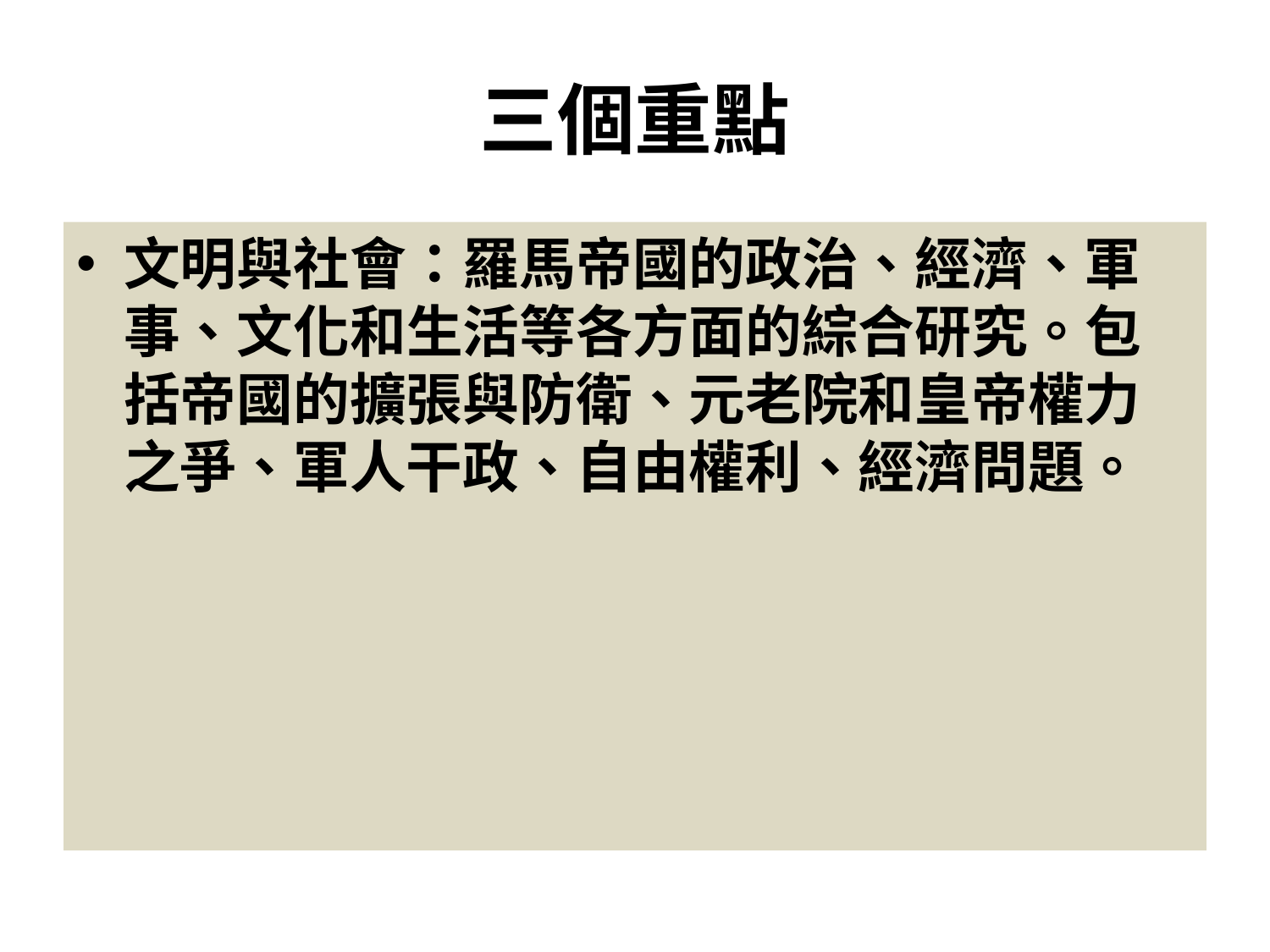

# 三個重點
文明與社會：羅馬帝國的政治、經濟、軍事、文化和生活等各方面的綜合研究。包括帝國的擴張與防衛、元老院和皇帝權力之爭、軍人干政、自由權利、經濟問題。